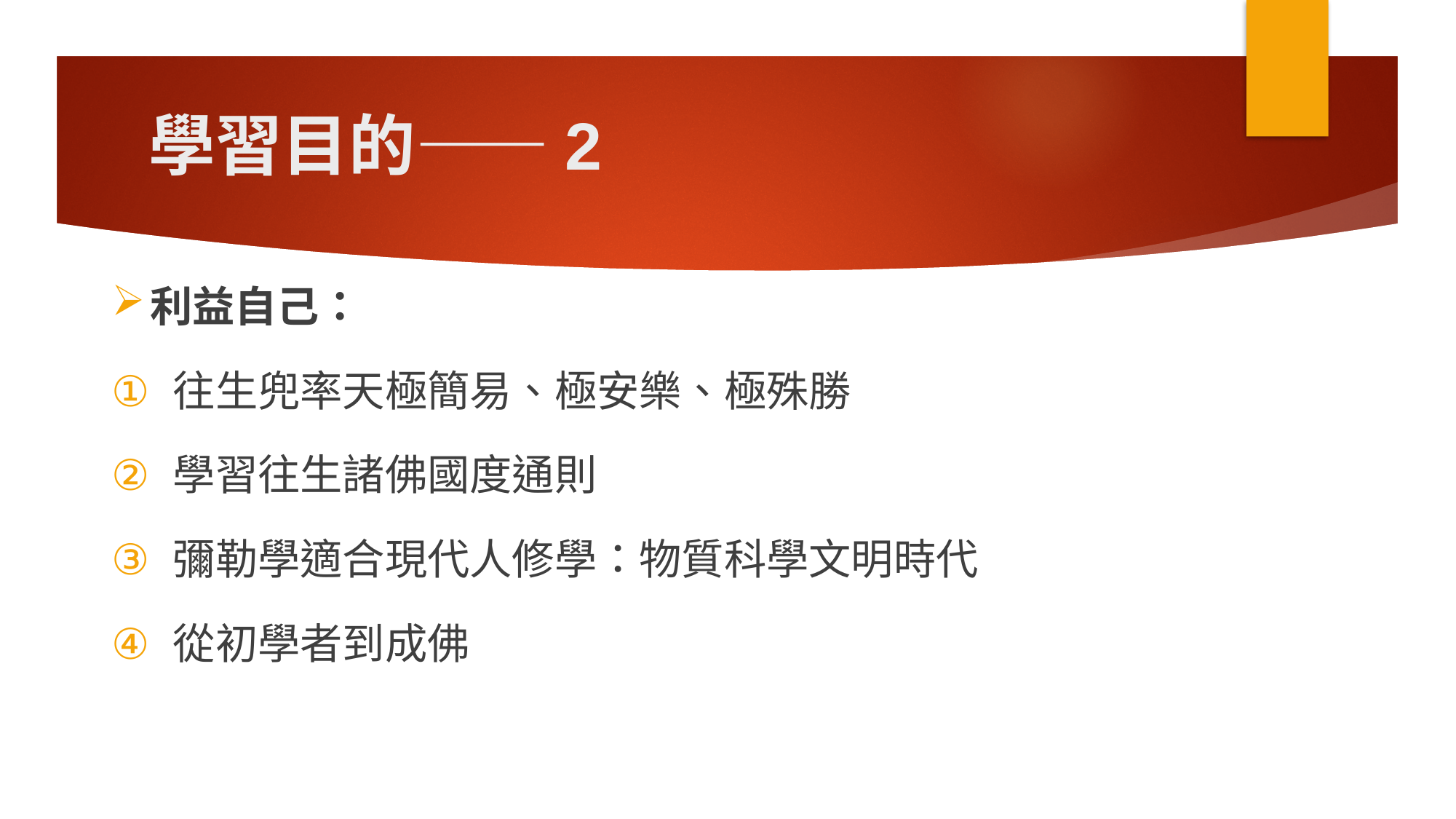

# 學習目的——2
利益自己：
往生兜率天極簡易、極安樂、極殊勝
學習往生諸佛國度通則
彌勒學適合現代人修學：物質科學文明時代
從初學者到成佛